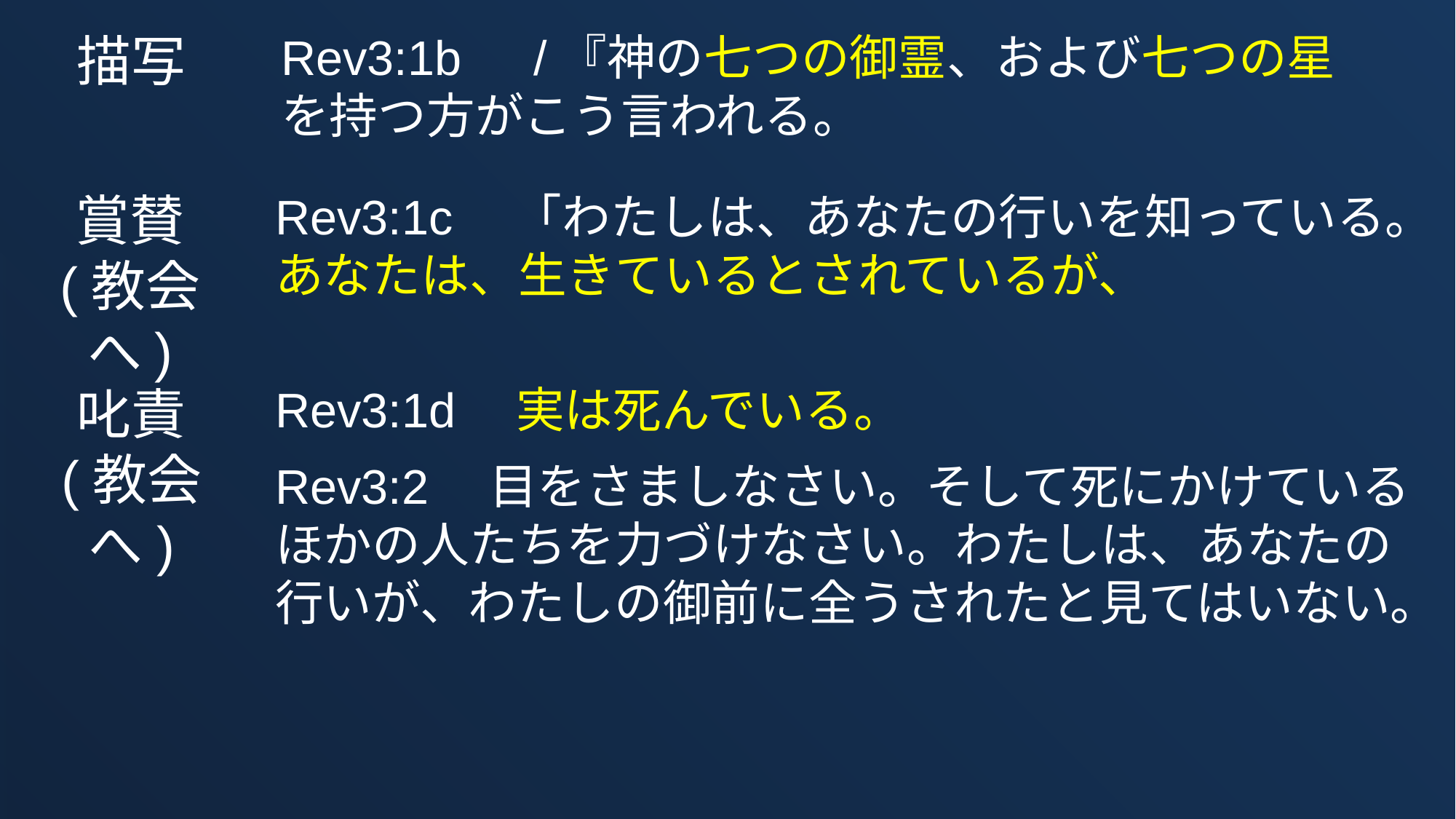

描写
Rev3:1b　/『神の七つの御霊、および七つの星を持つ方がこう言われる。
賞賛
(教会へ)
Rev3:1c　「わたしは、あなたの行いを知っている。あなたは、生きているとされているが、
叱責
(教会へ)
Rev3:1d　実は死んでいる。

Rev3:2　目をさましなさい。そして死にかけているほかの人たちを力づけなさい。わたしは、あなたの行いが、わたしの御前に全うされたと見てはいない。